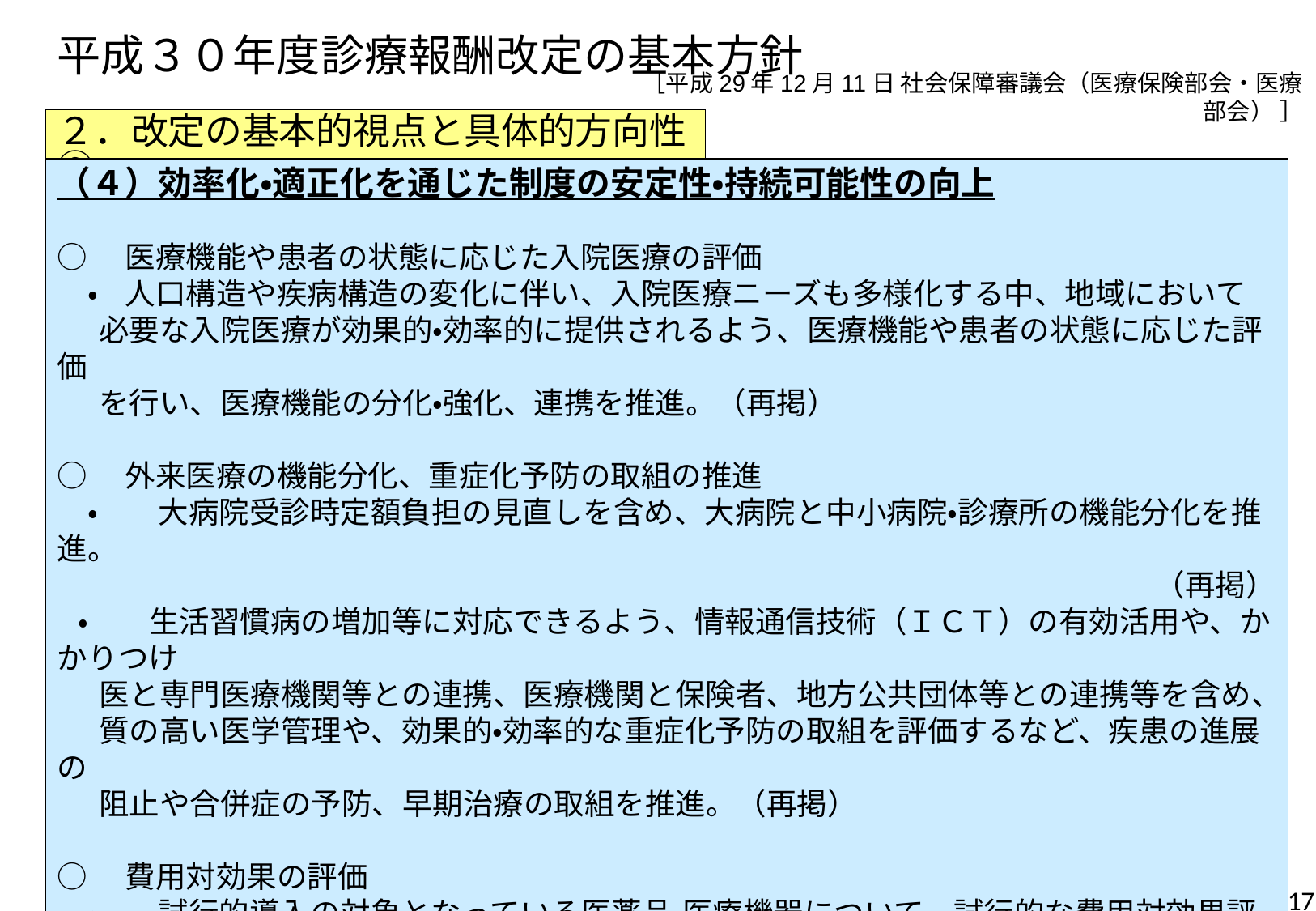

# 平成３０年度診療報酬改定の基本方針
［平成29年12月11日 社会保障審議会（医療保険部会・医療部会） ］
２．改定の基本的視点と具体的方向性⑨
（４）効率化・適正化を通じた制度の安定性・持続可能性の向上

○　医療機能や患者の状態に応じた入院医療の評価
　・    人口構造や疾病構造の変化に伴い、入院医療ニーズも多様化する中、地域において
     必要な入院医療が効果的・効率的に提供されるよう、医療機能や患者の状態に応じた評価
     を行い、医療機能の分化・強化、連携を推進。（再掲）

○　外来医療の機能分化、重症化予防の取組の推進
　・　　大病院受診時定額負担の見直しを含め、大病院と中小病院・診療所の機能分化を推進。
（再掲）
  ・　　生活習慣病の増加等に対応できるよう、情報通信技術（ＩＣＴ）の有効活用や、かかりつけ
     医と専門医療機関等との連携、医療機関と保険者、地方公共団体等との連携等を含め、
     質の高い医学管理や、効果的・効率的な重症化予防の取組を評価するなど、疾患の進展の
     阻止や合併症の予防、早期治療の取組を推進。（再掲）

○　費用対効果の評価
　・　　試行的導入の対象となっている医薬品・医療機器について、試行的な費用対効果評価の
     結果を踏まえた価格を設定するとともに、費用対効果評価の本格導入に向けた取組を推進。
17